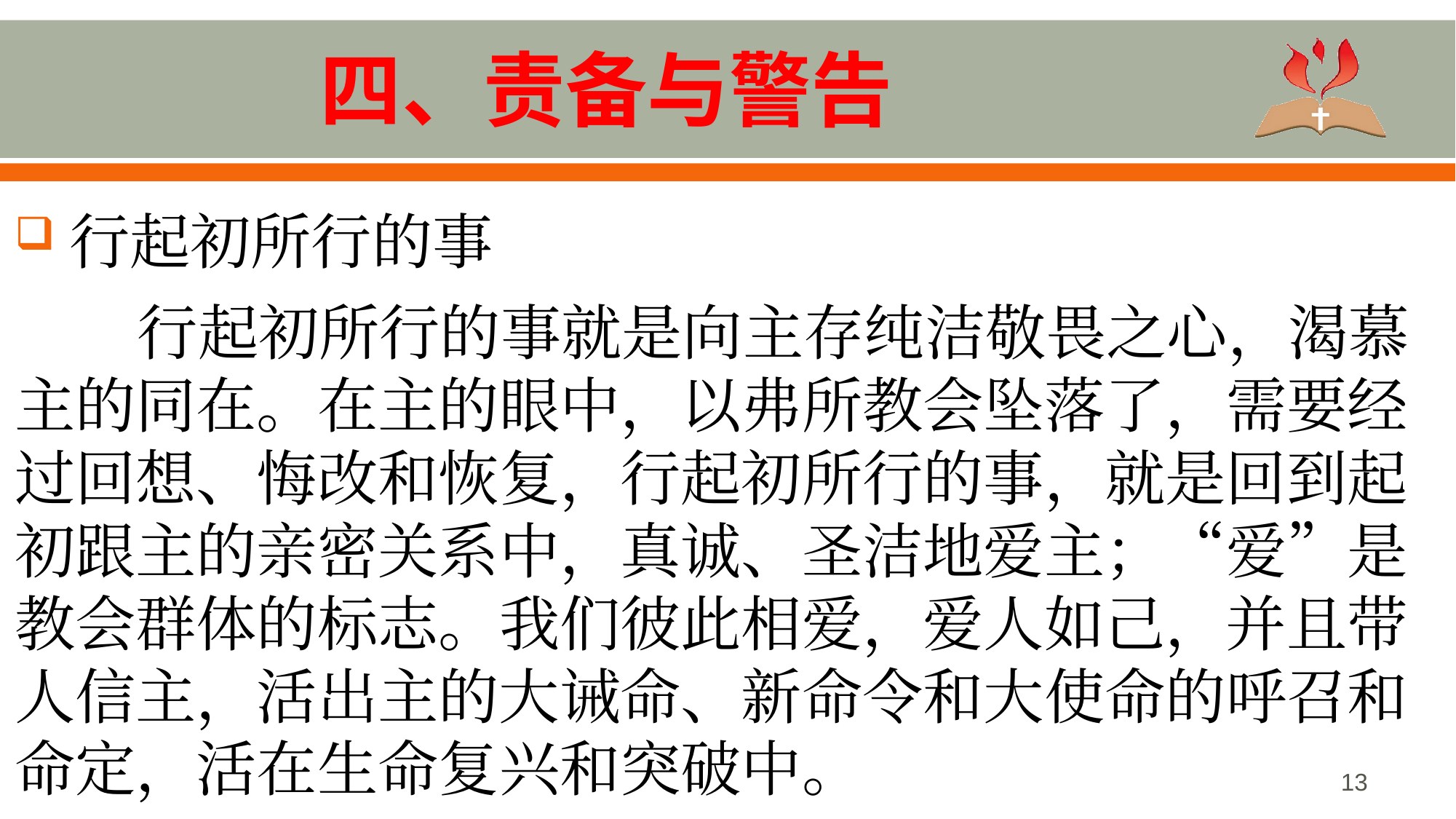

# 四、责备与警告
行起初所行的事
行起初所行的事就是向主存纯洁敬畏之心，渴慕主的同在。在主的眼中，以弗所教会坠落了，需要经过回想、悔改和恢复，行起初所行的事，就是回到起初跟主的亲密关系中，真诚、圣洁地爱主；“爱”是教会群体的标志。我们彼此相爱，爱人如己，并且带人信主，活出主的大诫命、新命令和大使命的呼召和命定，活在生命复兴和突破中。

13